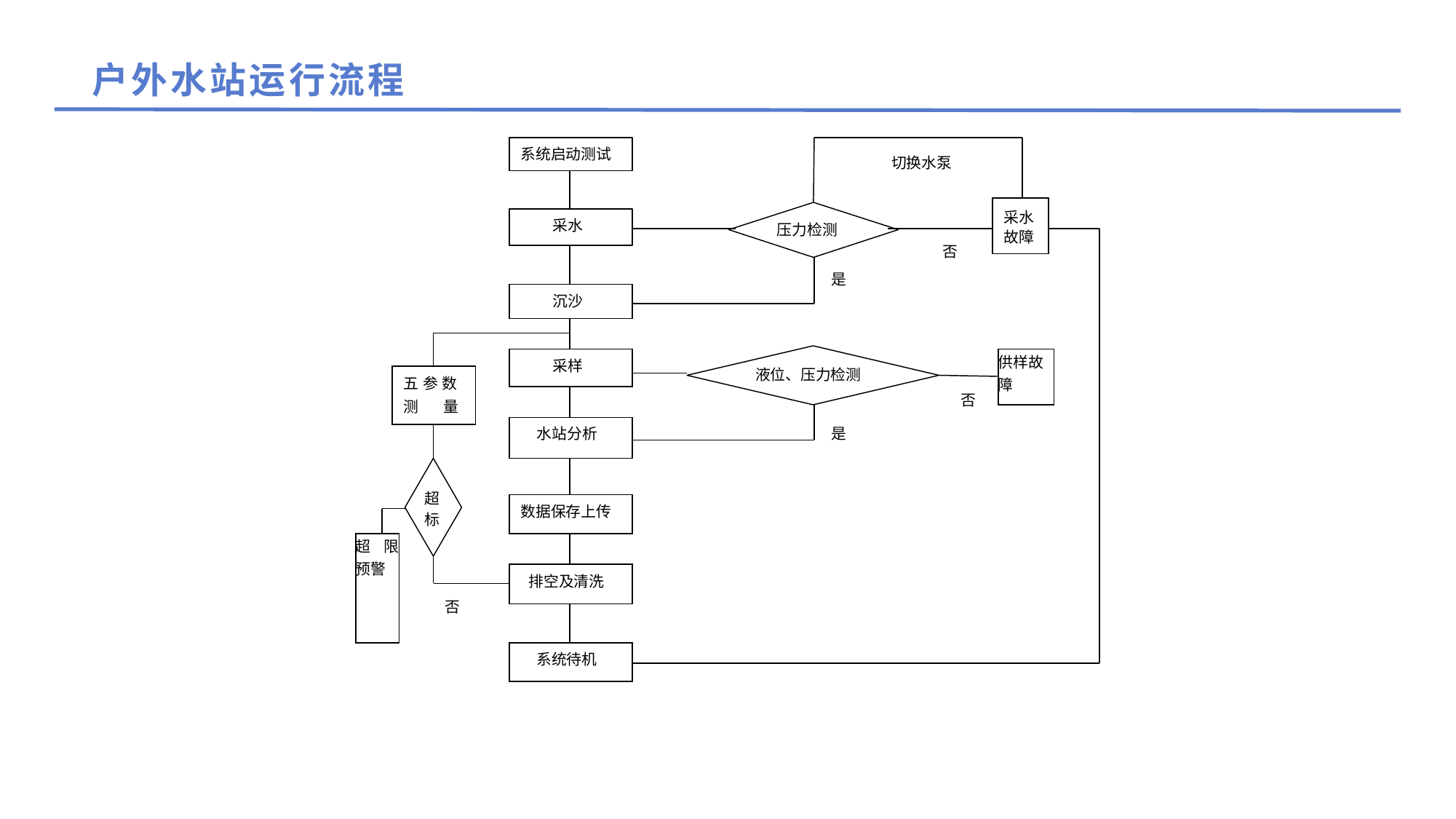

# 户外水站运行流程

系统启动测试
切换水泵

采水
故障
采水
压力检测
否
是

沉沙

供样故障
采样

液位、压力检测
五参数
否
测
量

水站分析	是

超
标

数据保存上传
超限预警

排空及清洗
否

系统待机